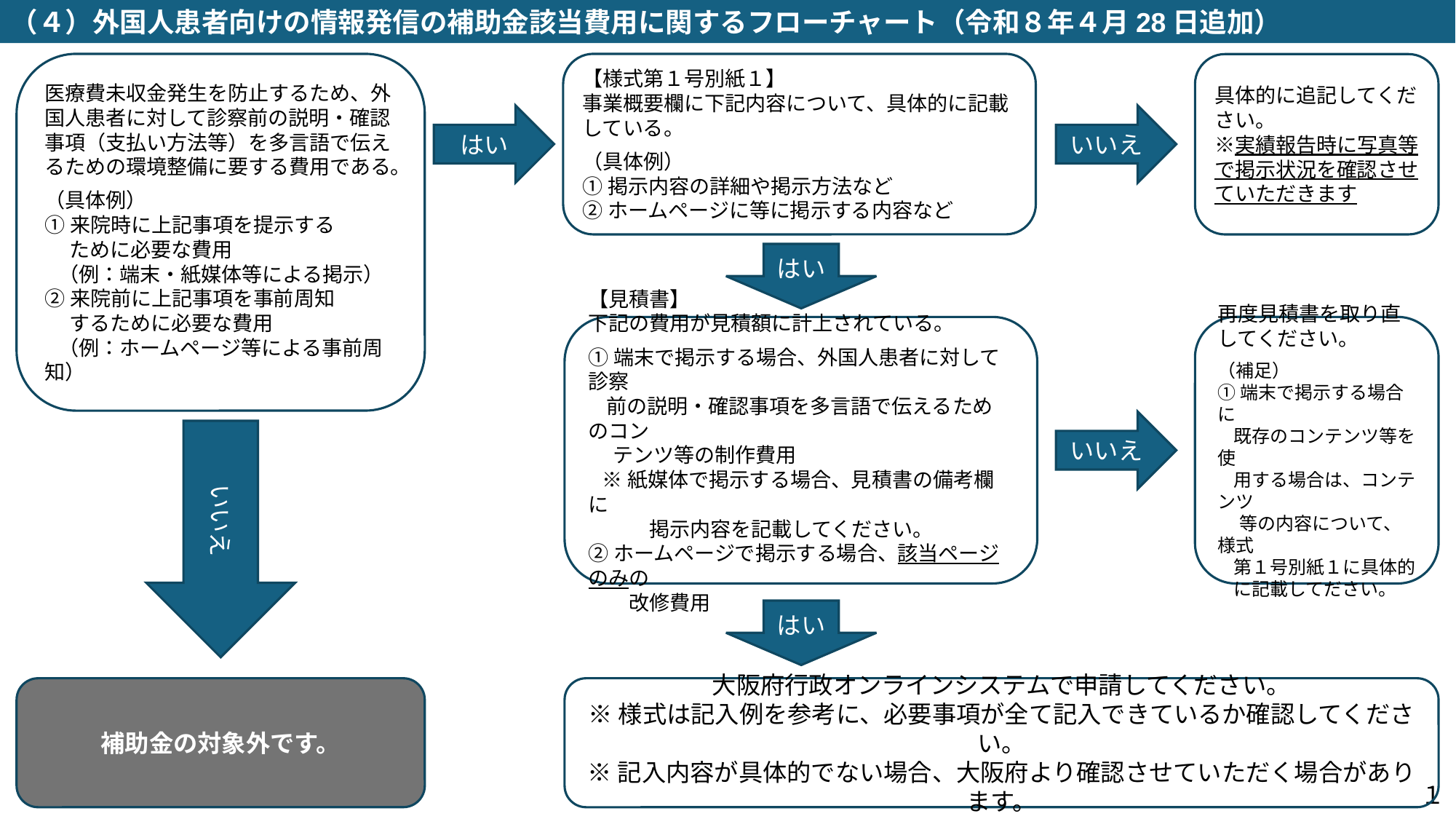

（４）外国人患者向けの情報発信の補助金該当費用に関するフローチャート（令和８年４月28日追加）
医療費未収金発生を防止するため、外国人患者に対して診察前の説明・確認事項（支払い方法等）を多言語で伝えるための環境整備に要する費用である。

（具体例）
①来院時に上記事項を提示する
　 ために必要な費用
  （例：端末・紙媒体等による掲示）
②来院前に上記事項を事前周知
　 するために必要な費用
  （例：ホームページ等による事前周知）
【様式第１号別紙１】
事業概要欄に下記内容について、具体的に記載している。

（具体例）
①掲示内容の詳細や掲示方法など
②ホームページに等に掲示する内容など
具体的に追記してください。
※実績報告時に写真等で掲示状況を確認させていただきます
はい
いいえ
はい
【見積書】
下記の費用が見積額に計上されている。

①端末で掲示する場合、外国人患者に対して診察
   前の説明・確認事項を多言語で伝えるためのコン
　 テンツ等の制作費用
   ※紙媒体で掲示する場合、見積書の備考欄に
　　　掲示内容を記載してください。
②ホームページで掲示する場合、該当ページのみの
　　改修費用
再度見積書を取り直してください。

（補足）
①端末で掲示する場合に
   既存のコンテンツ等を使
   用する場合は、コンテンツ
　 等の内容について、様式
   第１号別紙１に具体的
   に記載してださい。
いいえ
いいえ
はい
補助金の対象外です。
大阪府行政オンラインシステムで申請してください。
※様式は記入例を参考に、必要事項が全て記入できているか確認してください。
※記入内容が具体的でない場合、大阪府より確認させていただく場合があります。
１